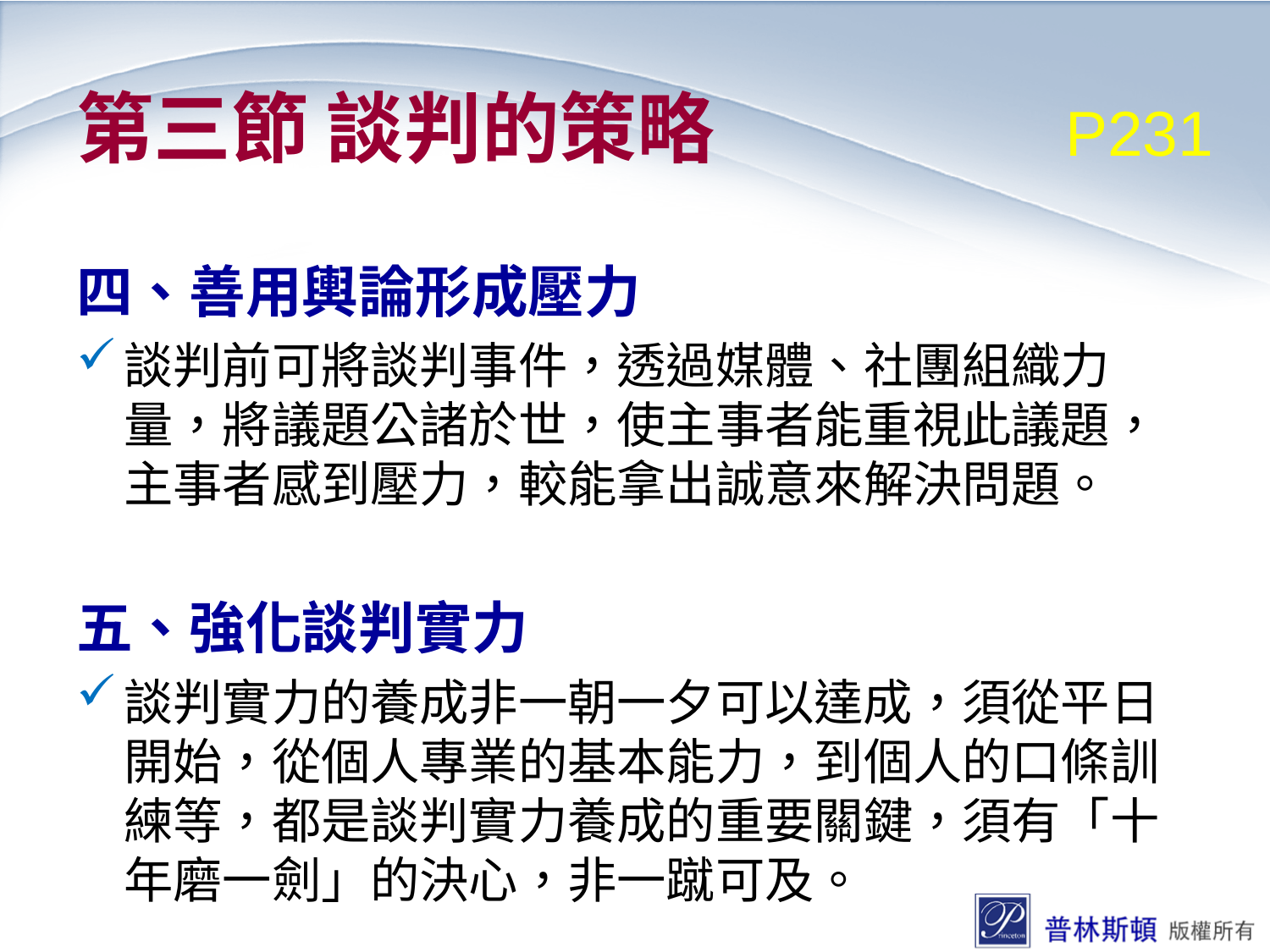

# 第三節 談判的策略
P231
四、善用輿論形成壓力
談判前可將談判事件，透過媒體、社團組織力量，將議題公諸於世，使主事者能重視此議題，主事者感到壓力，較能拿出誠意來解決問題。

五、強化談判實力
談判實力的養成非一朝一夕可以達成，須從平日開始，從個人專業的基本能力，到個人的口條訓練等，都是談判實力養成的重要關鍵，須有「十年磨一劍」的決心，非一蹴可及。